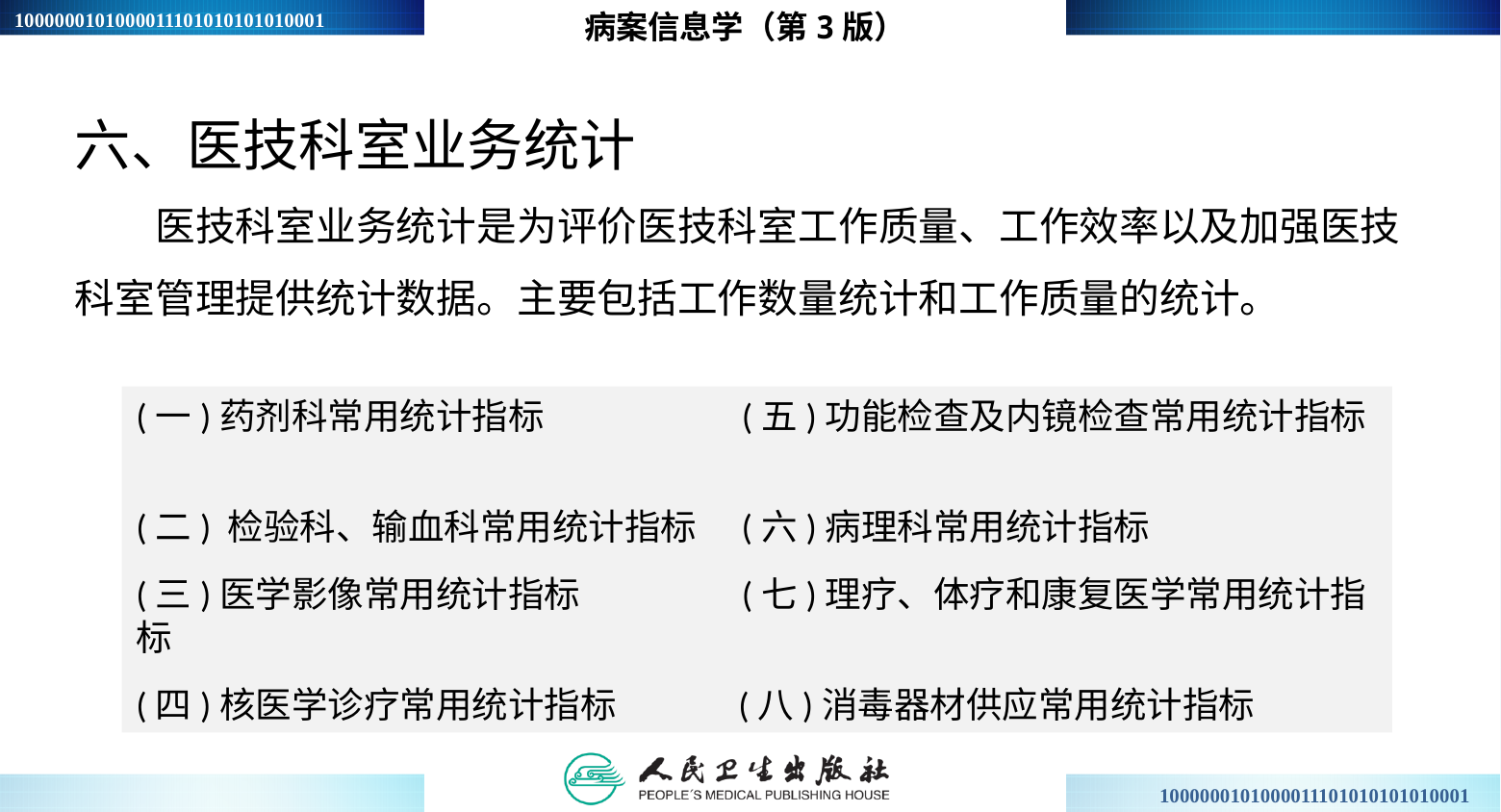

病案信息学（第3版）
六、医技科室业务统计
　　医技科室业务统计是为评价医技科室工作质量、工作效率以及加强医技科室管理提供统计数据。主要包括工作数量统计和工作质量的统计。
(一)药剂科常用统计指标　　　　　 (五)功能检查及内镜检查常用统计指标
(二) 检验科、输血科常用统计指标　(六)病理科常用统计指标
(三)医学影像常用统计指标 　　　　(七)理疗、体疗和康复医学常用统计指标
(四)核医学诊疗常用统计指标　　     (八)消毒器材供应常用统计指标